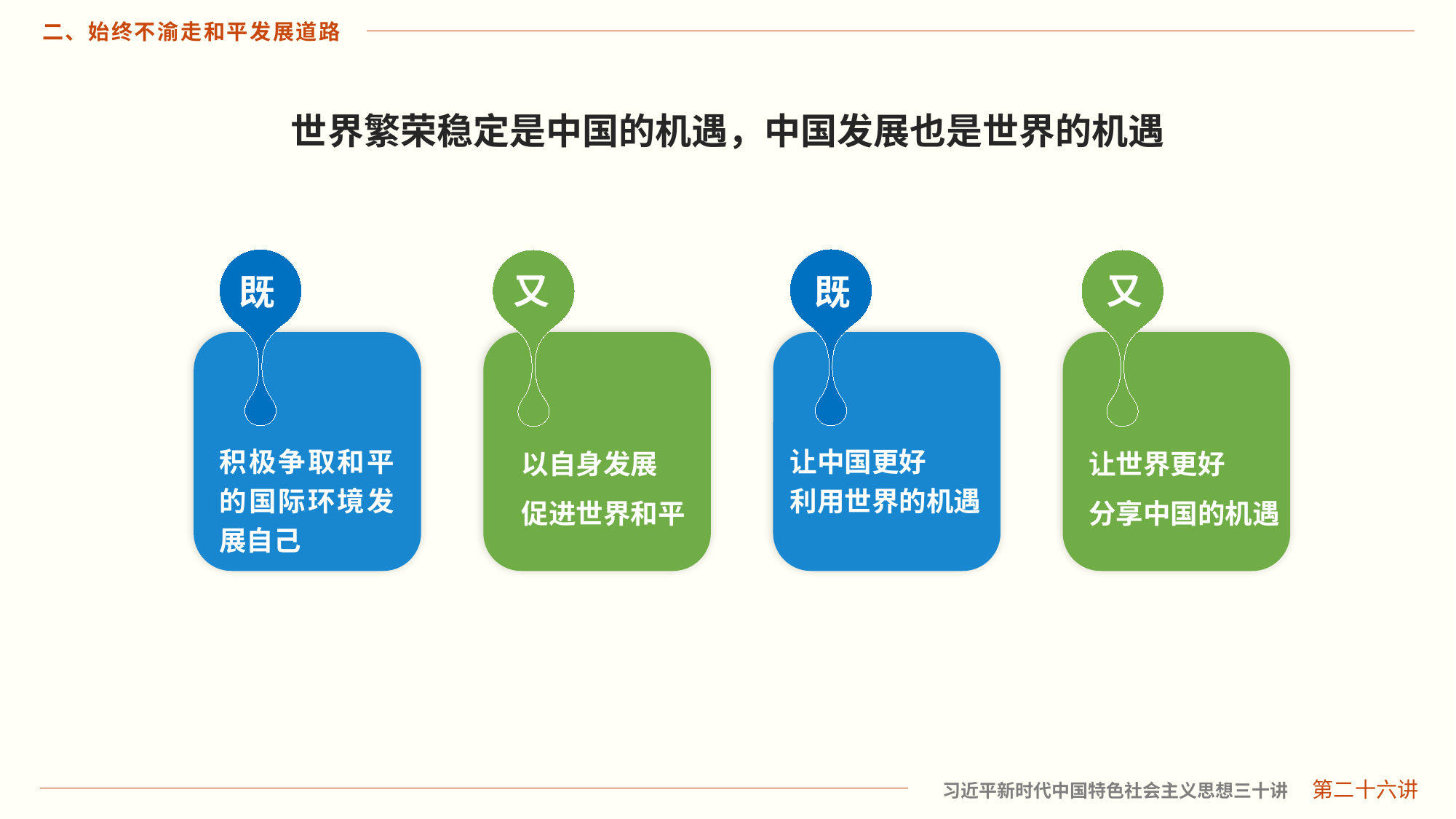

世界繁荣稳定是中国的机遇，中国发展也是世界的机遇

既

既

又

又

让世界更好
分享中国的机遇
以自身发展
促进世界和平
积极争取和平的国际环境发展自己
让中国更好
利用世界的机遇